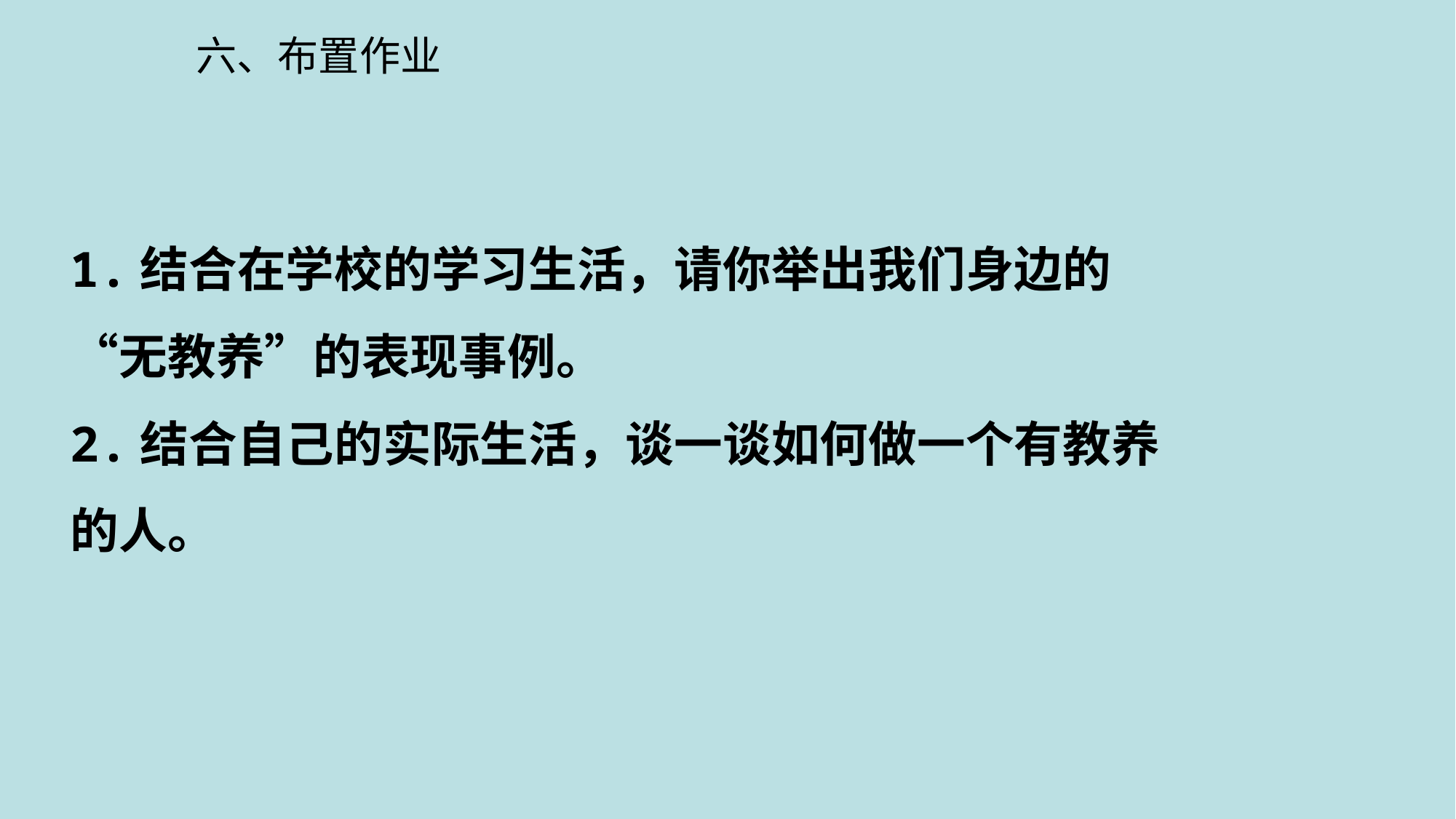

六、布置作业
1.结合在学校的学习生活，请你举出我们身边的“无教养”的表现事例。
2.结合自己的实际生活，谈一谈如何做一个有教养的人。